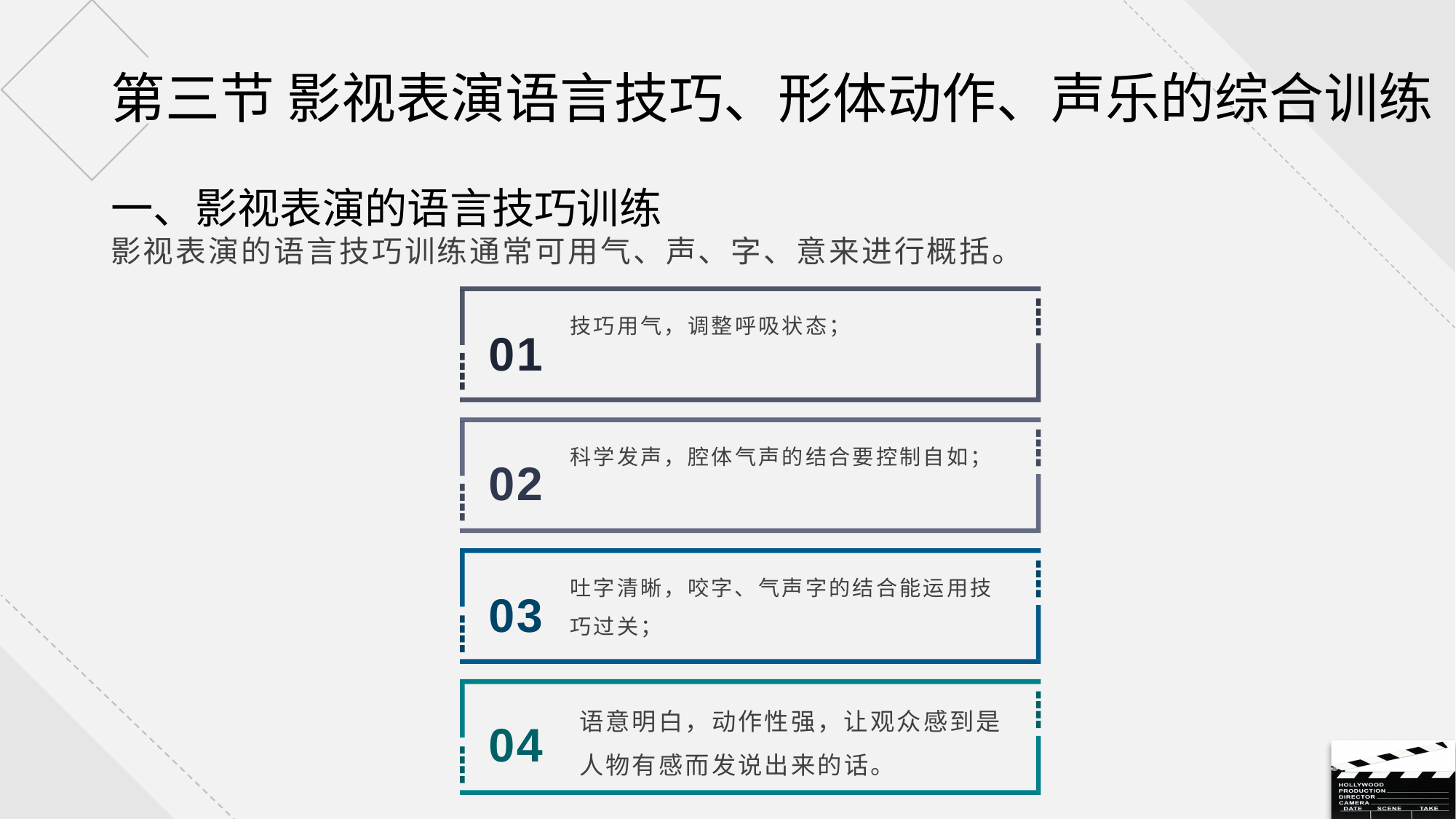

第三节 影视表演语言技巧、形体动作、声乐的综合训练
一、影视表演的语言技巧训练
影视表演的语言技巧训练通常可用气、声、字、意来进行概括。

技巧用气，调整呼吸状态；
01

02
科学发声，腔体气声的结合要控制自如；

吐字清晰，咬字、气声字的结合能运用技巧过关；

03

04
语意明白，动作性强，让观众感到是人物有感而发说出来的话。